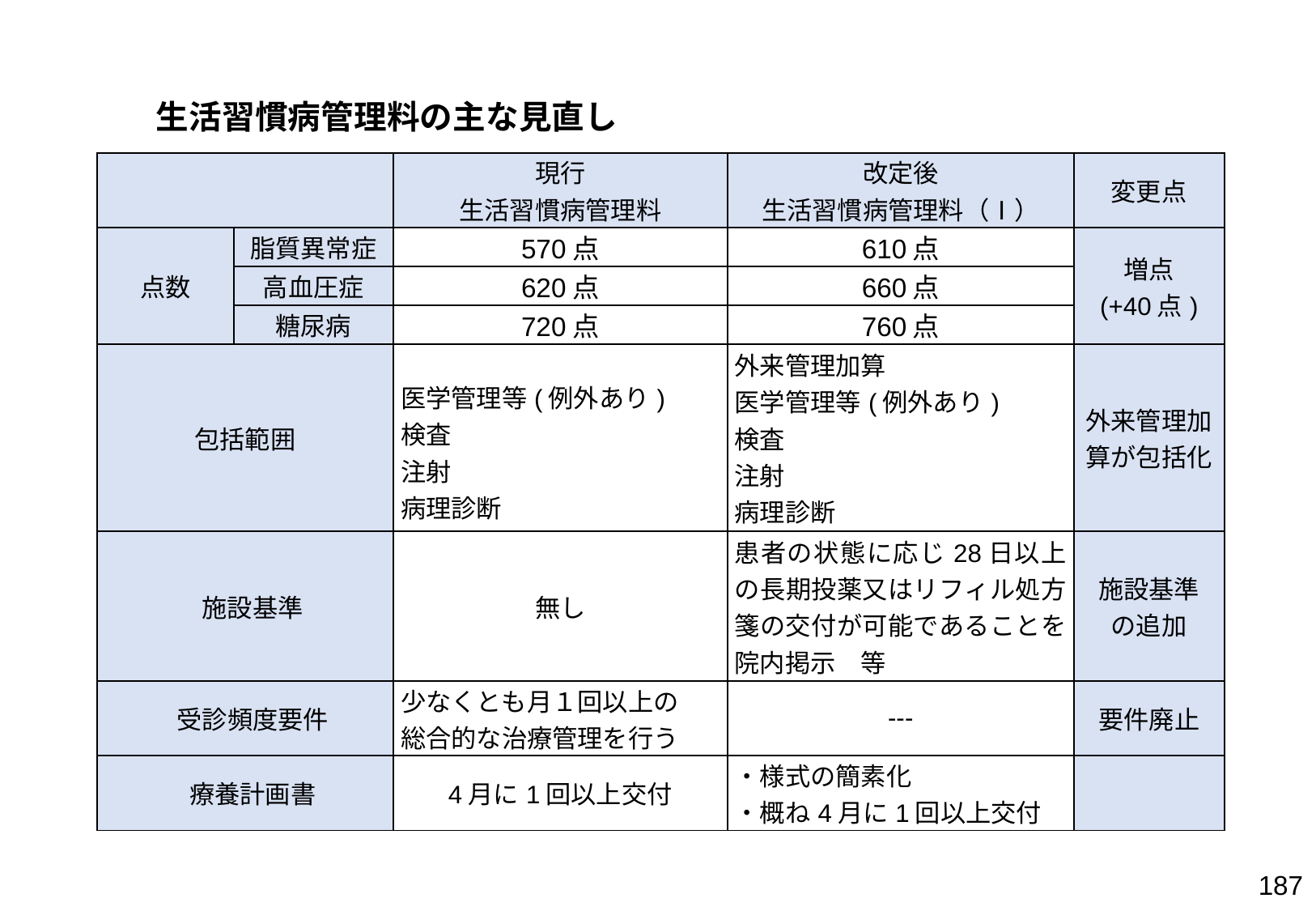

生活習慣病管理料の主な見直し
|  |  | 現行 生活習慣病管理料 | 改定後 生活習慣病管理料（Ⅰ） | 変更点 |
| --- | --- | --- | --- | --- |
| 点数 | 脂質異常症 | 570点 | 610点 | 増点 (+40点) |
|  | 高血圧症 | 620点 | 660点 |  |
|  | 糖尿病 | 720点 | 760点 |  |
| 包括範囲 |  | 医学管理等(例外あり) 検査 注射 病理診断 | 外来管理加算 医学管理等(例外あり) 検査 注射 病理診断 | 外来管理加算が包括化 |
| 施設基準 |  | 無し | 患者の状態に応じ28日以上の長期投薬又はリフィル処方箋の交付が可能であることを院内掲示　等 | 施設基準 の追加 |
| 受診頻度要件 |  | 少なくとも月１回以上の 総合的な治療管理を行う | --- | 要件廃止 |
| 療養計画書 |  | 4月に1回以上交付 | ・様式の簡素化 ・概ね4月に1回以上交付 |  |
187